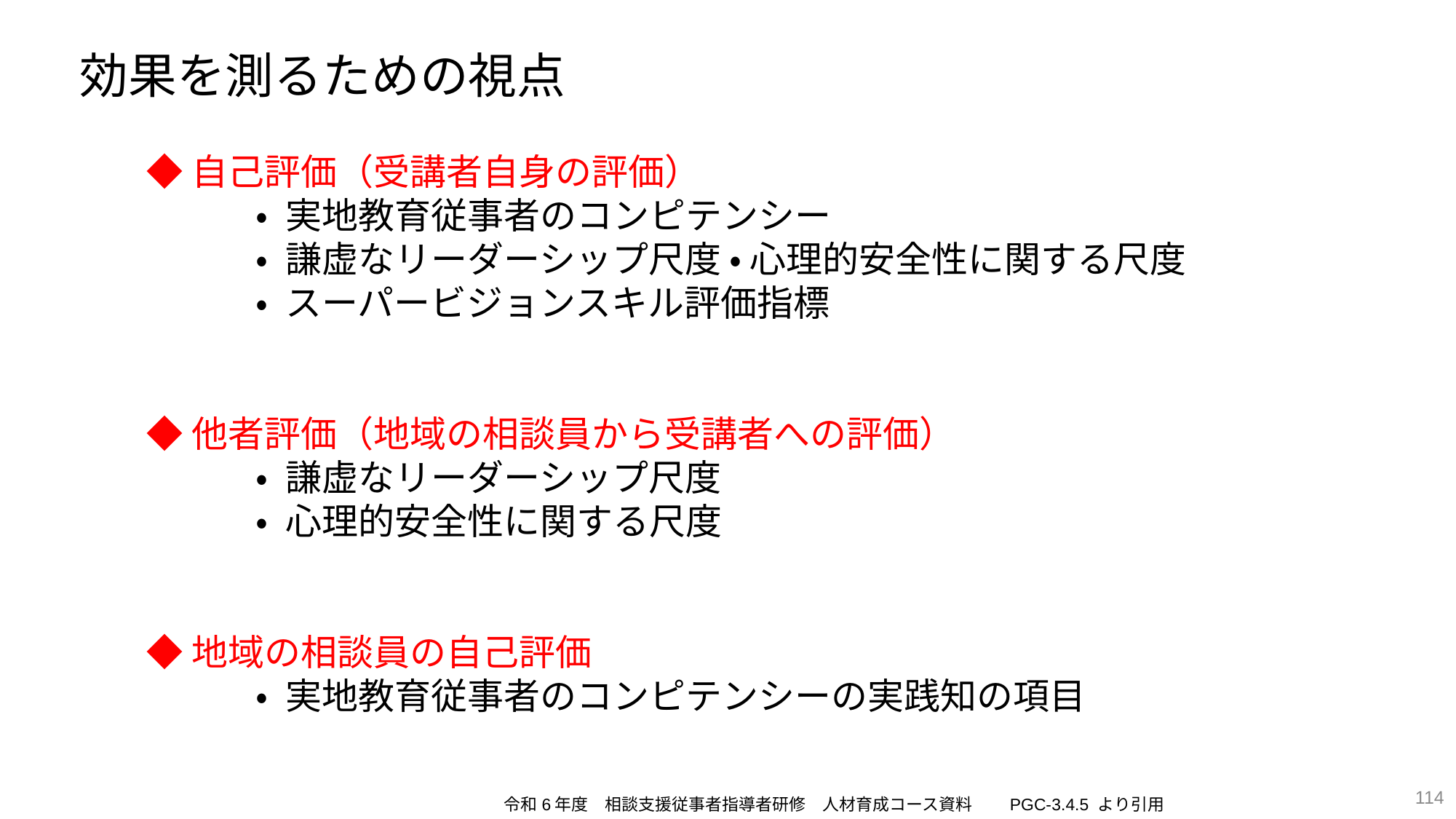

# 効果を測るための視点
◆自己評価（受講者自身の評価）
	• 実地教育従事者のコンピテンシー
	• 謙虚なリーダーシップ尺度 • 心理的安全性に関する尺度
	• スーパービジョンスキル評価指標

◆他者評価（地域の相談員から受講者への評価）
	• 謙虚なリーダーシップ尺度
	• 心理的安全性に関する尺度

◆地域の相談員の自己評価
	• 実地教育従事者のコンピテンシーの実践知の項目
114
令和6年度　相談支援従事者指導者研修　人材育成コース資料　　PGC-3.4.5 より引用